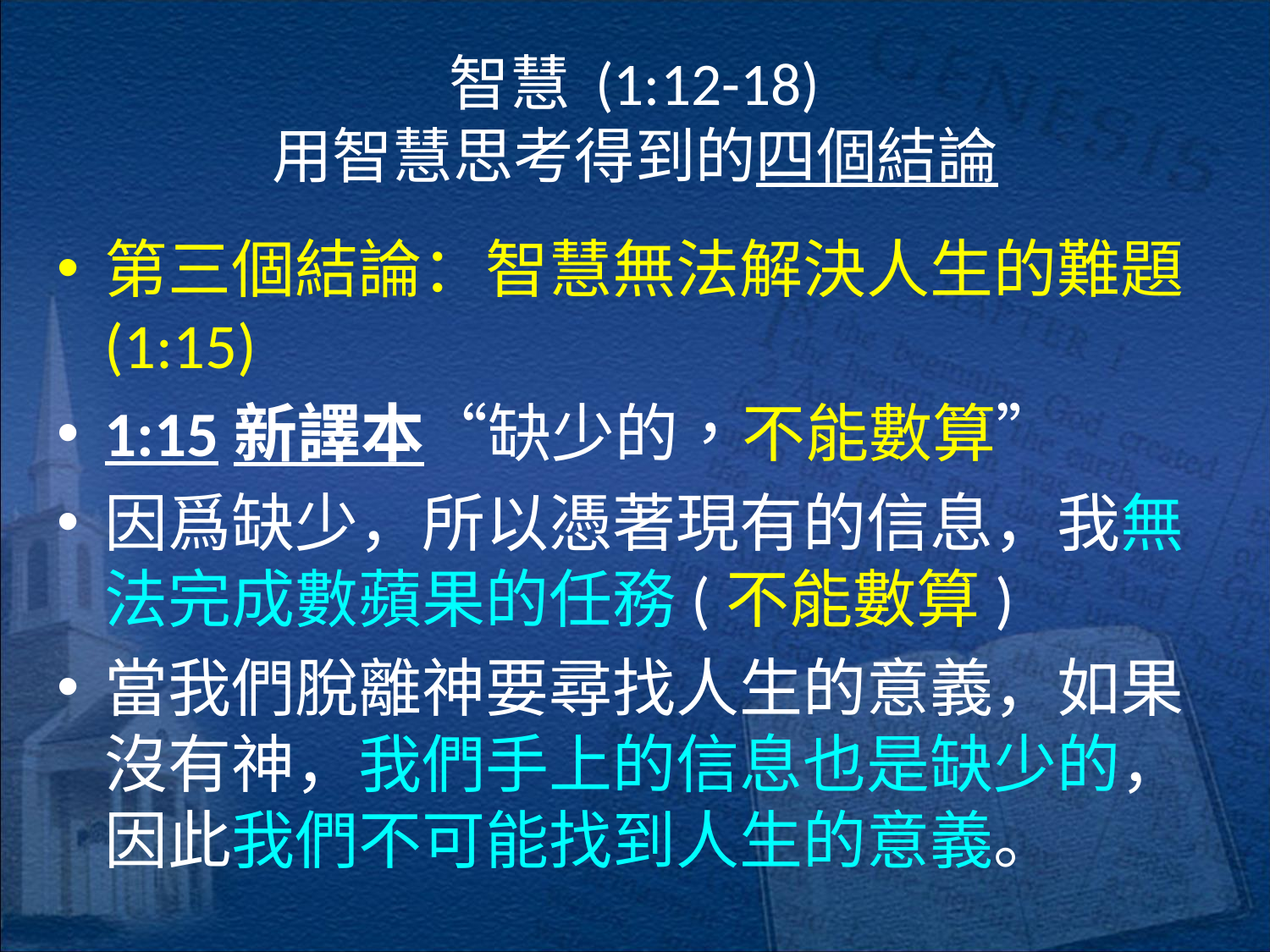

# 智慧 (1:12-18) 用智慧思考得到的四個結論
第三個結論：智慧無法解決人生的難題 (1:15)
1:15新譯本“缺少的，不能數算”
因爲缺少，所以憑著現有的信息，我無法完成數蘋果的任務(不能數算)
當我們脫離神要尋找人生的意義，如果沒有神，我們手上的信息也是缺少的，因此我們不可能找到人生的意義。